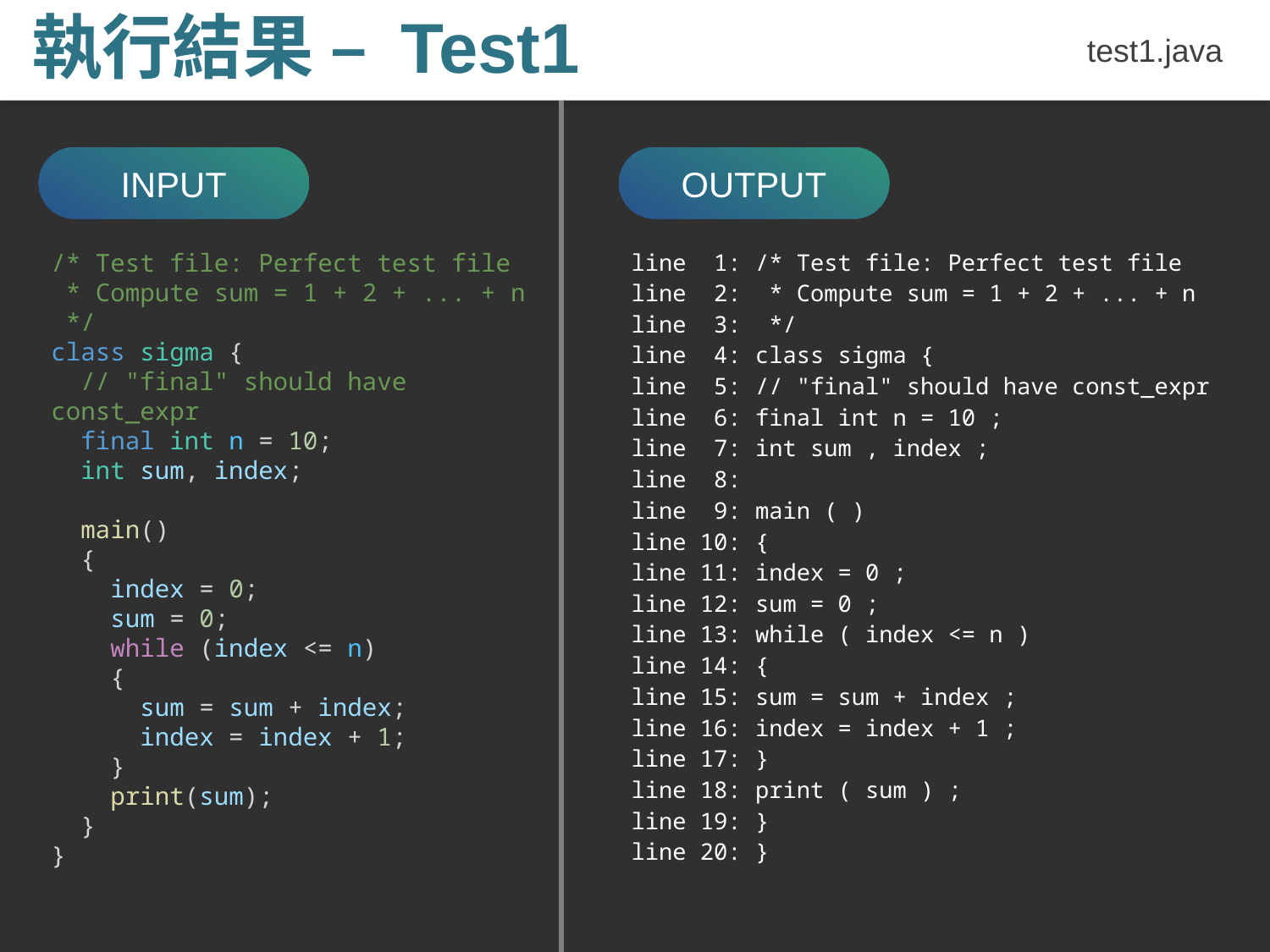

執行結果 – Test1
test1.java
INPUT
OUTPUT
/* Test file: Perfect test file
 * Compute sum = 1 + 2 + ... + n
 */
class sigma {
  // "final" should have const_expr
  final int n = 10;
  int sum, index;
  main()
  {
    index = 0;
    sum = 0;
    while (index <= n)
    {
      sum = sum + index;
      index = index + 1;
    }
    print(sum);
  }
}

line  1: /* Test file: Perfect test file
line  2:  * Compute sum = 1 + 2 + ... + n
line  3:  */
line  4: class sigma {
line  5: // "final" should have const_expr
line  6: final int n = 10 ;
line  7: int sum , index ;
line  8:
line  9: main ( )
line 10: {
line 11: index = 0 ;
line 12: sum = 0 ;
line 13: while ( index <= n )
line 14: {
line 15: sum = sum + index ;
line 16: index = index + 1 ;
line 17: }
line 18: print ( sum ) ;
line 19: }
line 20: }